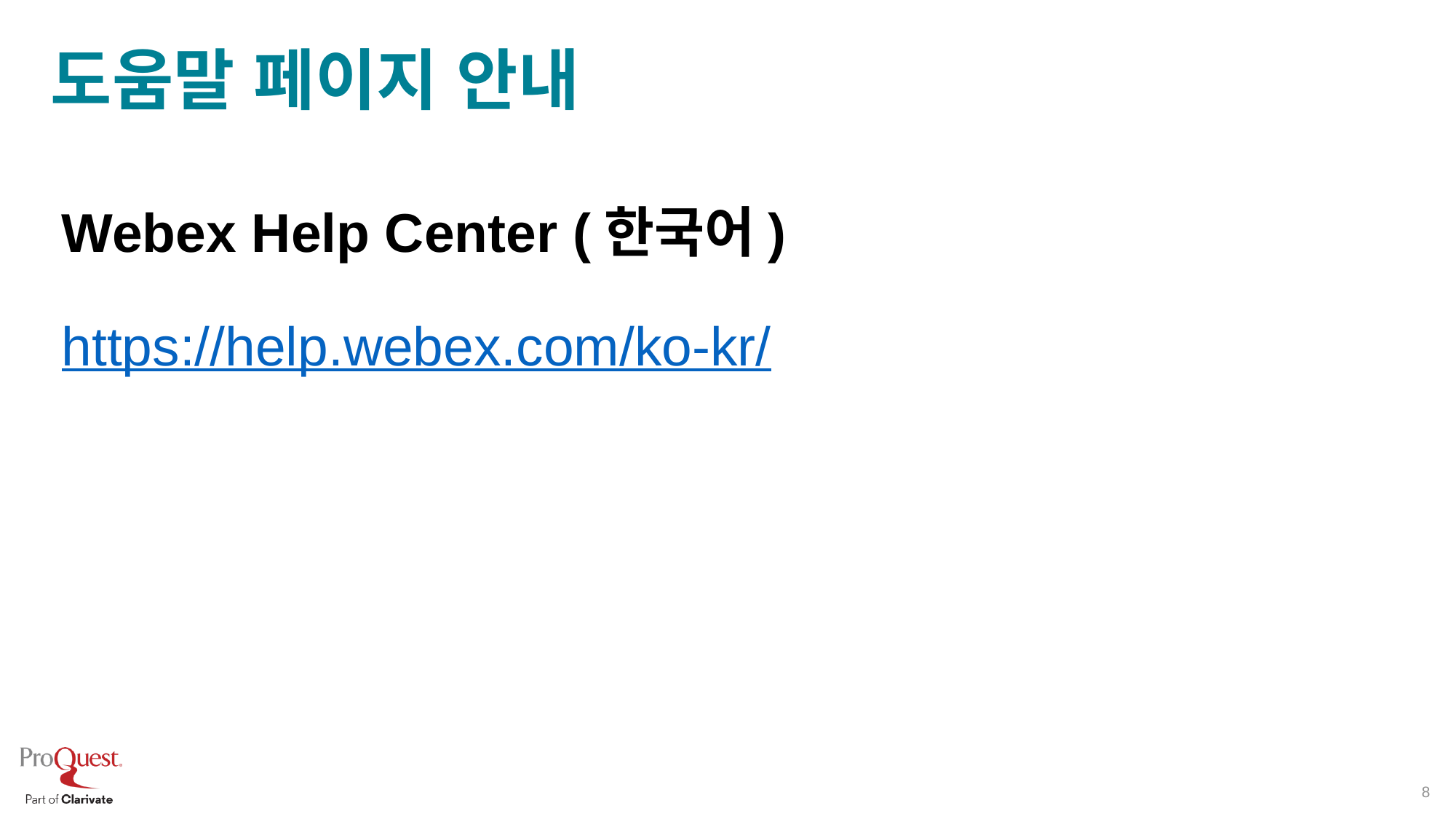

# 도움말 페이지 안내
Webex Help Center (한국어)
https://help.webex.com/ko-kr/

8